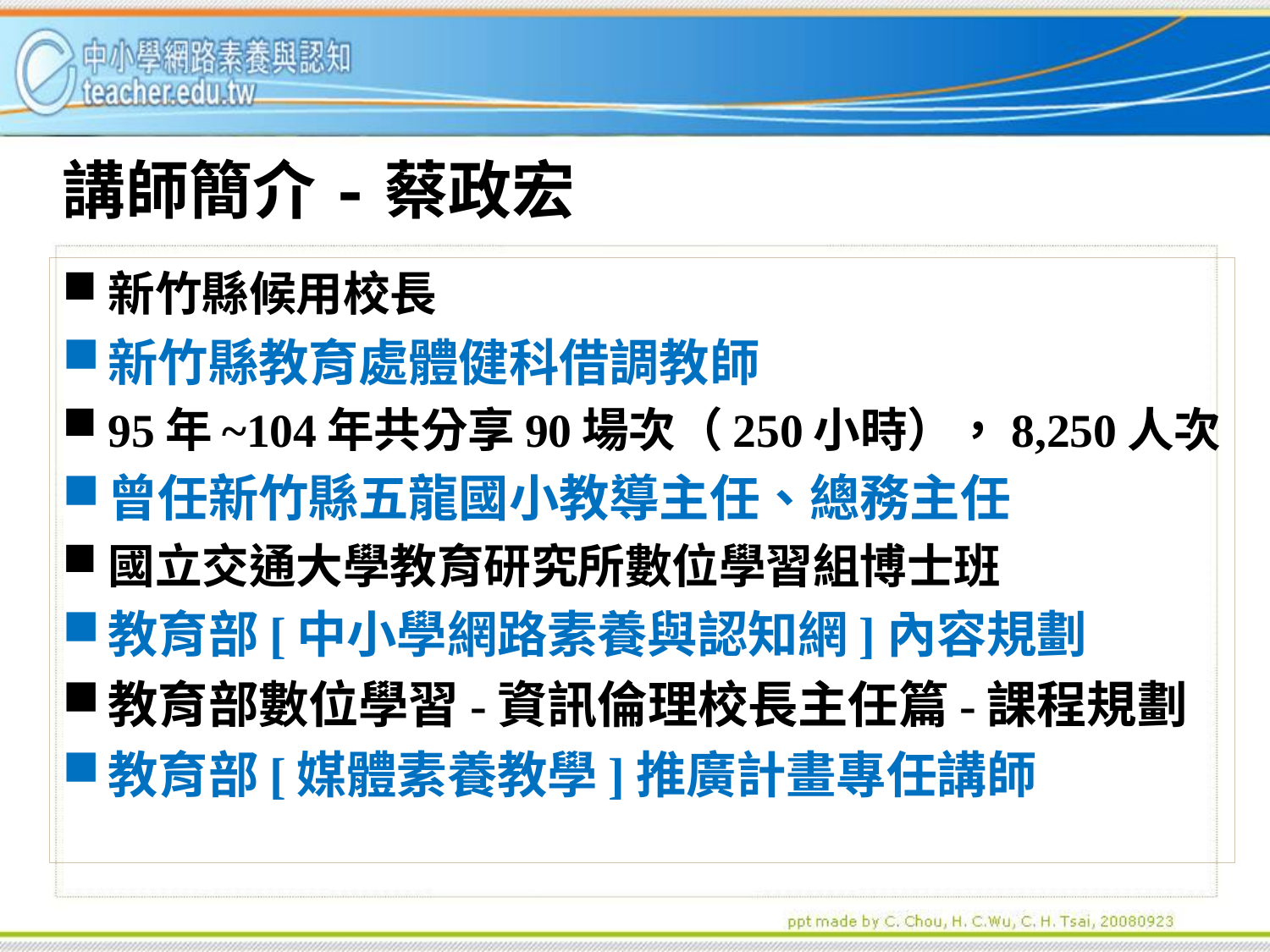

# 講師簡介-蔡政宏
新竹縣候用校長
新竹縣教育處體健科借調教師
95年~104年共分享90場次（250小時），8,250人次
曾任新竹縣五龍國小教導主任、總務主任
國立交通大學教育研究所數位學習組博士班
教育部[中小學網路素養與認知網]內容規劃
教育部數位學習-資訊倫理校長主任篇-課程規劃
教育部[媒體素養教學]推廣計畫專任講師